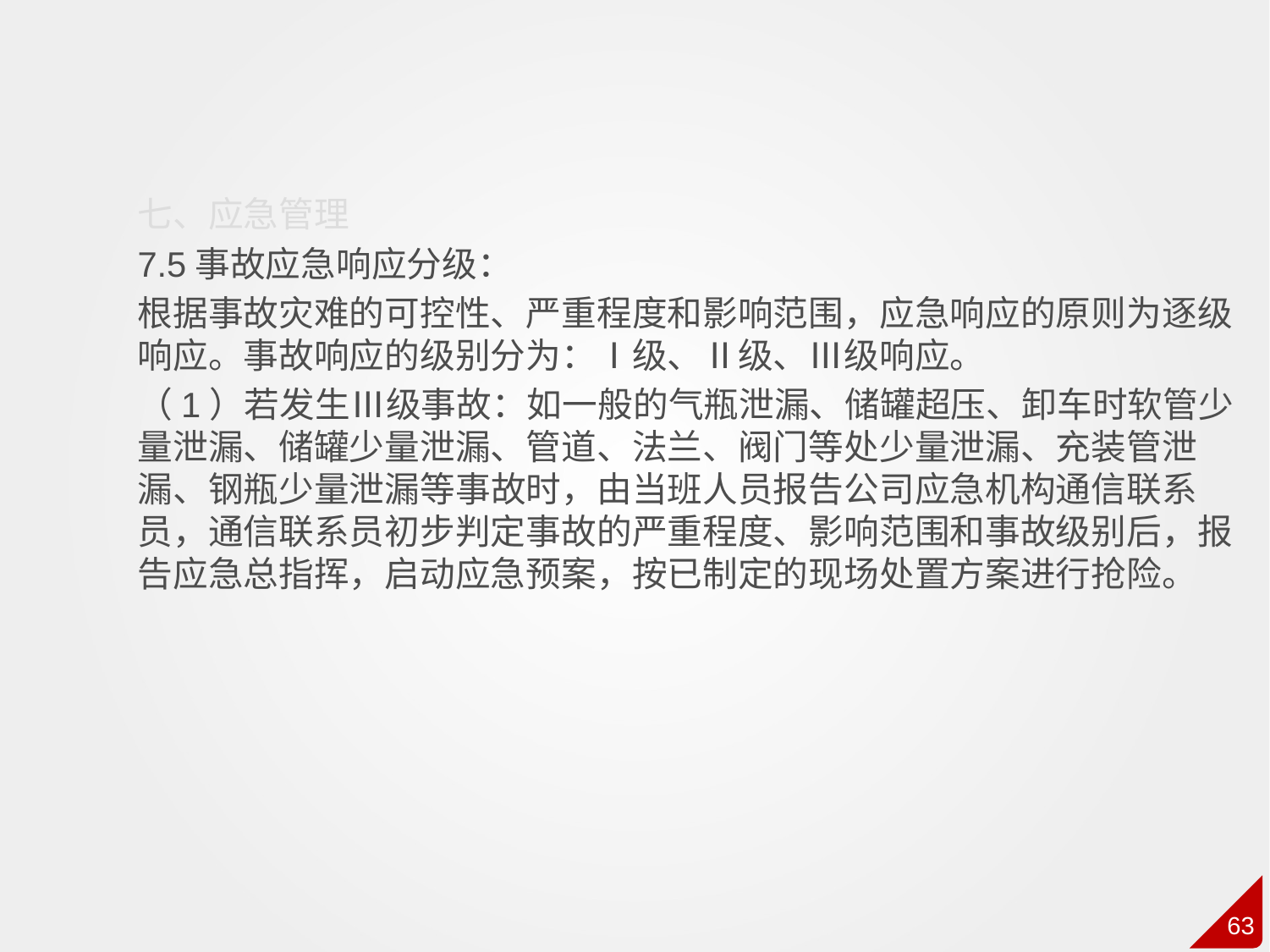

七、应急管理
7.5事故应急响应分级：
根据事故灾难的可控性、严重程度和影响范围，应急响应的原则为逐级响应。事故响应的级别分为：Ⅰ级、Ⅱ级、Ⅲ级响应。
（1）若发生Ⅲ级事故：如一般的气瓶泄漏、储罐超压、卸车时软管少量泄漏、储罐少量泄漏、管道、法兰、阀门等处少量泄漏、充装管泄漏、钢瓶少量泄漏等事故时，由当班人员报告公司应急机构通信联系员，通信联系员初步判定事故的严重程度、影响范围和事故级别后，报告应急总指挥，启动应急预案，按已制定的现场处置方案进行抢险。